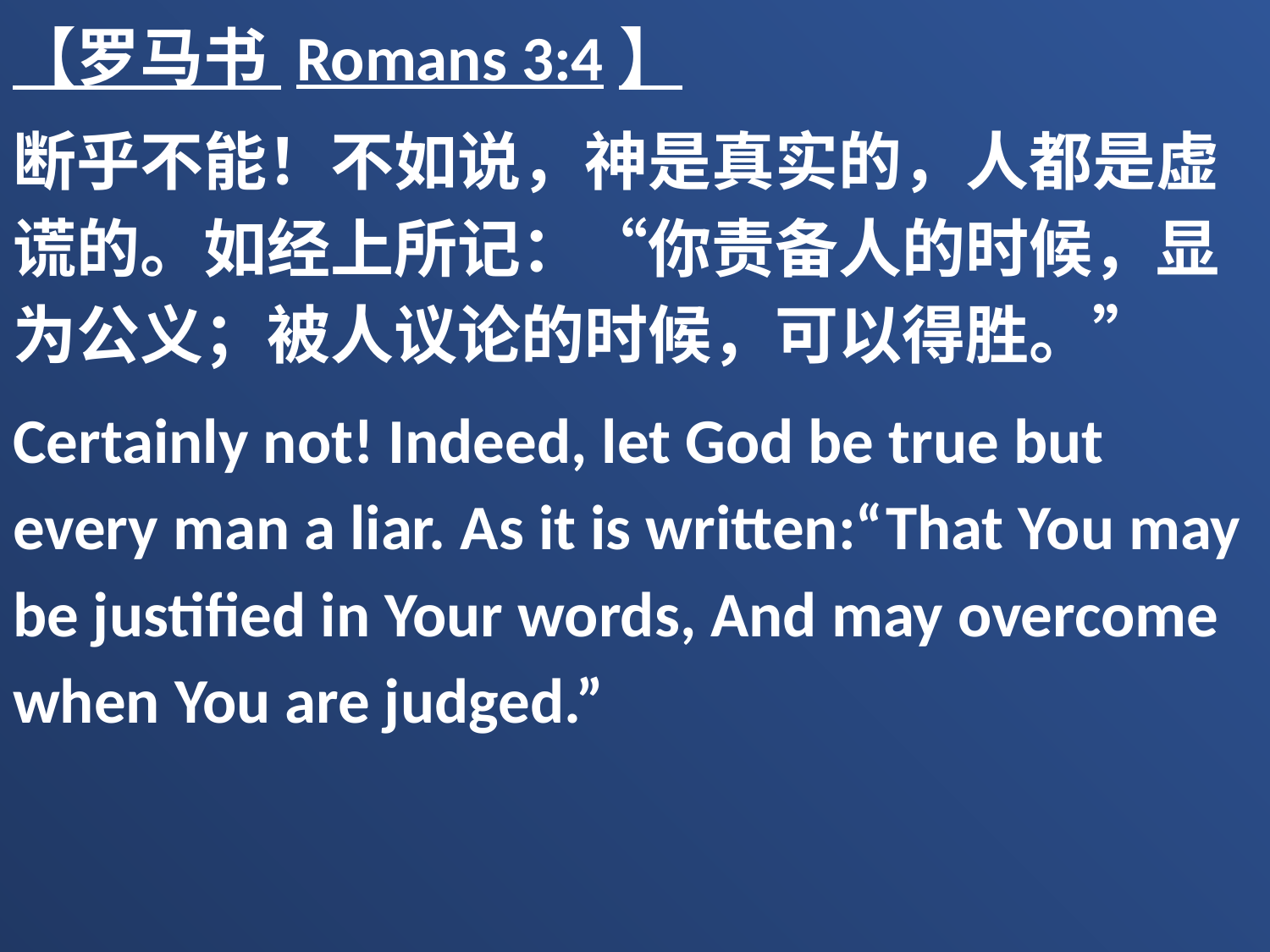

【罗马书 Romans 3:4】
断乎不能！不如说，神是真实的，人都是虚谎的。如经上所记：“你责备人的时候，显为公义；被人议论的时候，可以得胜。”
Certainly not! Indeed, let God be true but every man a liar. As it is written:“That You may be justified in Your words, And may overcome when You are judged.”